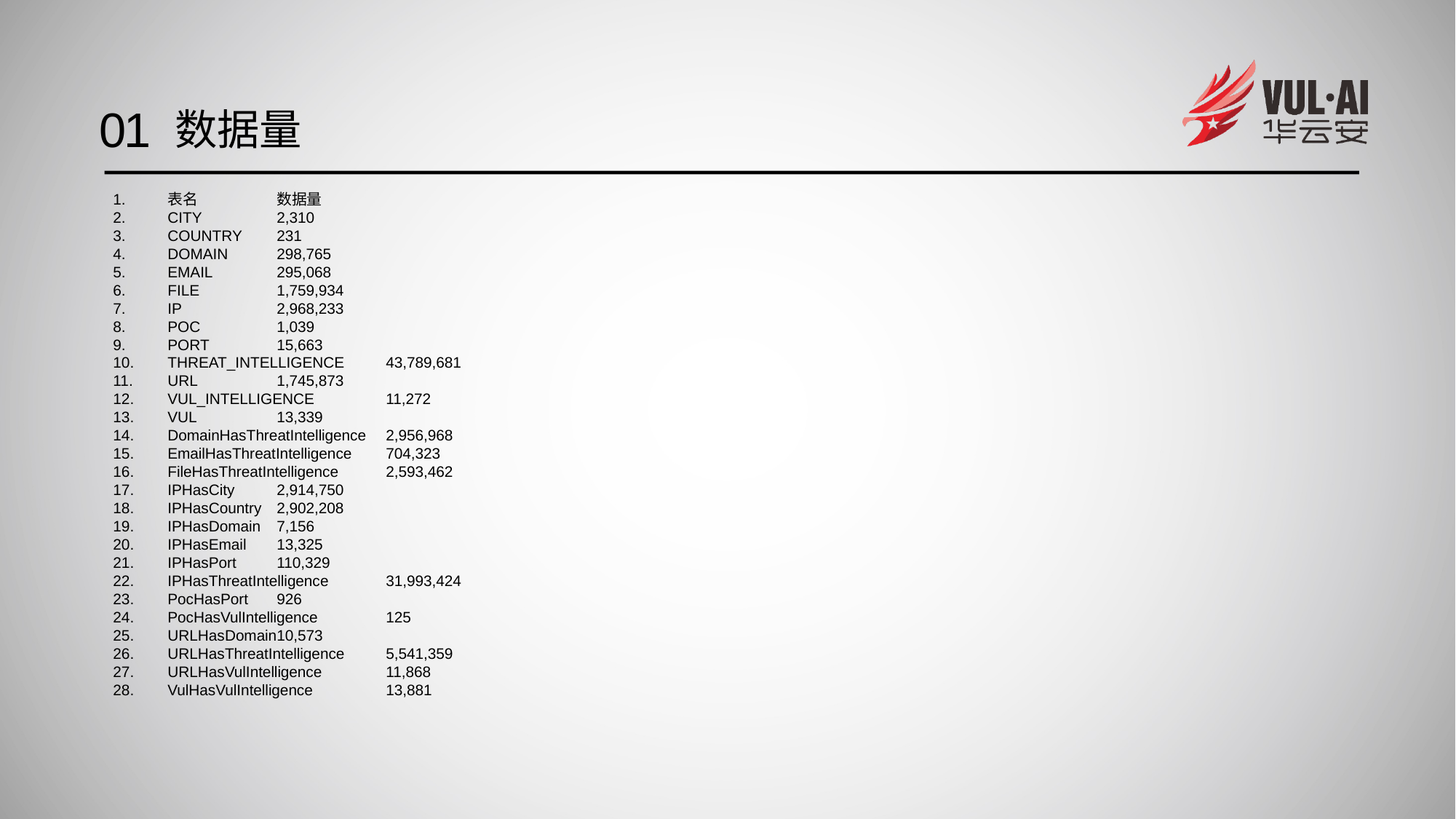

01
数据量
表名	数据量
CITY	2,310
COUNTRY	231
DOMAIN	298,765
EMAIL	295,068
FILE	1,759,934
IP	2,968,233
POC	1,039
PORT	15,663
THREAT_INTELLIGENCE	43,789,681
URL	1,745,873
VUL_INTELLIGENCE	11,272
VUL	13,339
DomainHasThreatIntelligence	2,956,968
EmailHasThreatIntelligence	704,323
FileHasThreatIntelligence	2,593,462
IPHasCity	2,914,750
IPHasCountry	2,902,208
IPHasDomain	7,156
IPHasEmail	13,325
IPHasPort	110,329
IPHasThreatIntelligence	31,993,424
PocHasPort	926
PocHasVulIntelligence	125
URLHasDomain	10,573
URLHasThreatIntelligence	5,541,359
URLHasVulIntelligence	11,868
VulHasVulIntelligence	13,881